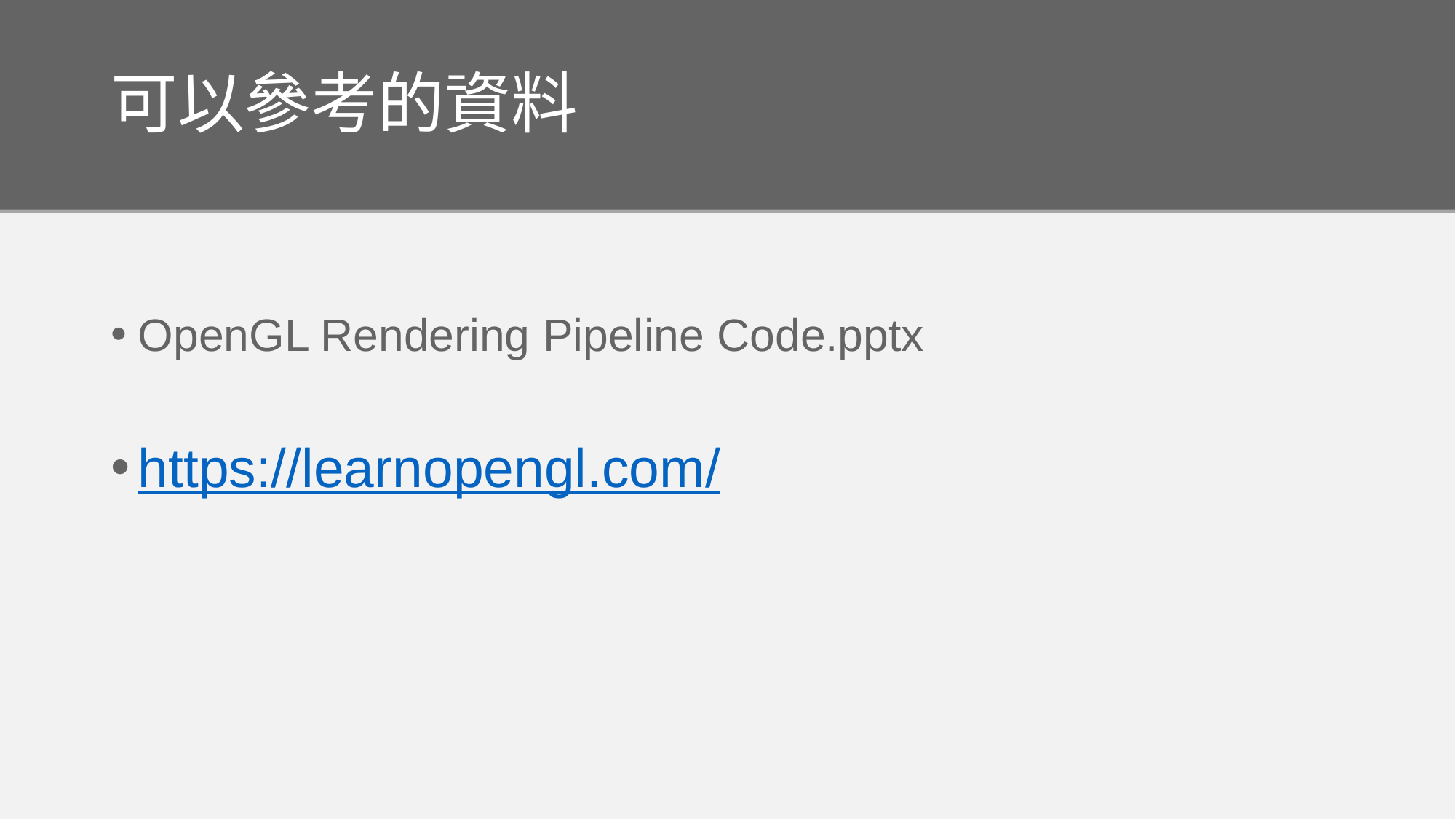

# 可以參考的資料

OpenGL Rendering Pipeline Code.pptx

https://learnopengl.com/